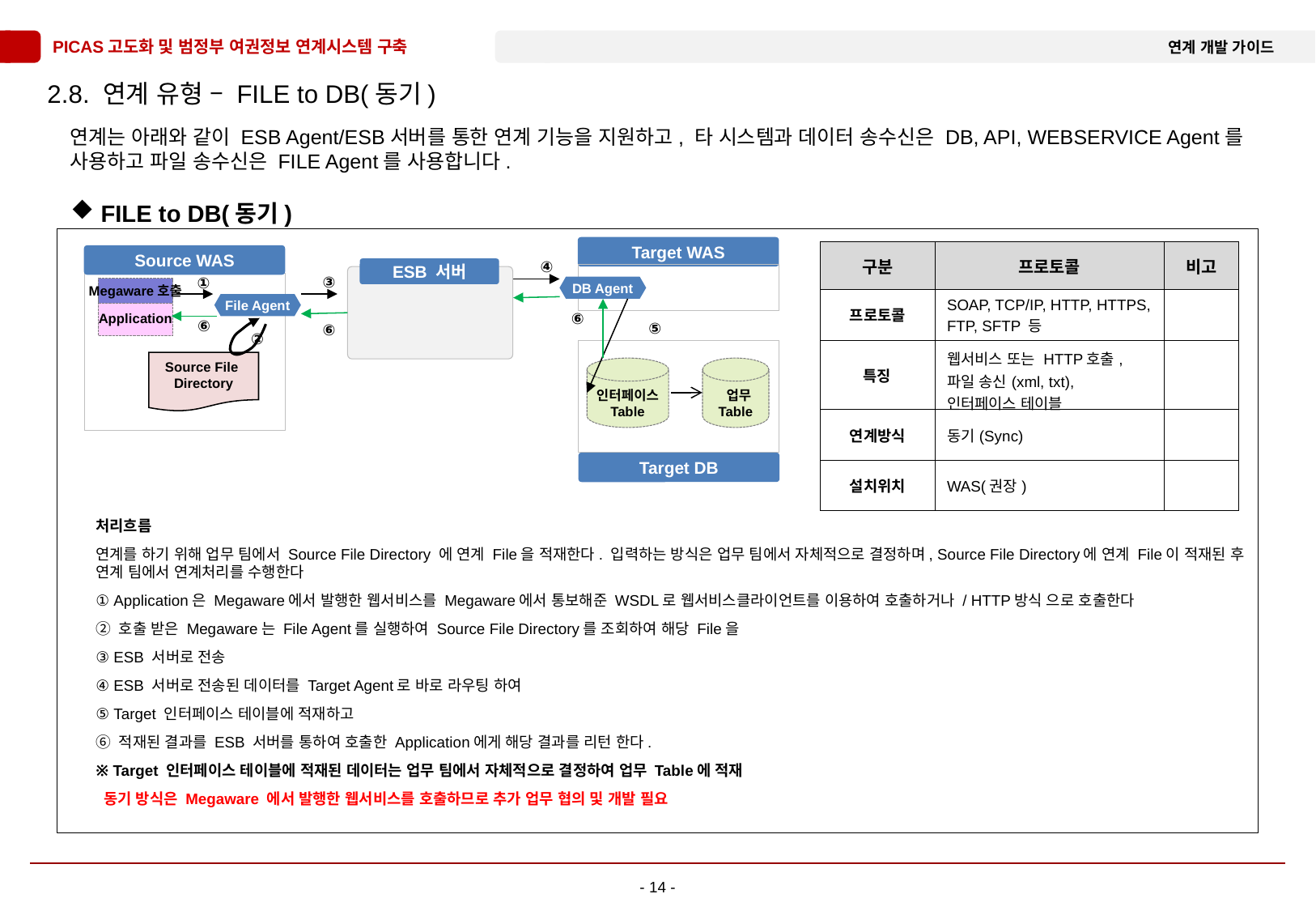

# 2.8. 연계 유형 – FILE to DB(동기)
연계는 아래와 같이 ESB Agent/ESB서버를 통한 연계 기능을 지원하고, 타 시스템과 데이터 송수신은 DB, API, WEBSERVICE Agent를 사용하고 파일 송수신은 FILE Agent를 사용합니다.
 FILE to DB(동기)

Target WAS
Source WAS
④
ESB 서버

③
①

DB Agent
Megaware호출

Application
File Agent
⑥
⑥
⑤
⑥
②

Source File
Directory
인터페이스
Table
 업무
Table
Target DB
| 구분 | 프로토콜 | 비고 |
| --- | --- | --- |
| 프로토콜 | SOAP, TCP/IP, HTTP, HTTPS, FTP, SFTP 등 |  |
| 특징 | 웹서비스 또는 HTTP호출, 파일 송신(xml, txt), 인터페이스 테이블 |  |
| 연계방식 | 동기(Sync) |  |
| 설치위치 | WAS(권장) |  |
처리흐름
연계를 하기 위해 업무 팀에서 Source File Directory 에 연계 File을 적재한다. 입력하는 방식은 업무 팀에서 자체적으로 결정하며, Source File Directory에 연계 File이 적재된 후 연계 팀에서 연계처리를 수행한다
① Application은 Megaware에서 발행한 웹서비스를 Megaware에서 통보해준 WSDL로 웹서비스클라이언트를 이용하여 호출하거나 / HTTP방식 으로 호출한다
② 호출 받은 Megaware는 File Agent를 실행하여 Source File Directory를 조회하여 해당 File을
③ ESB 서버로 전송
④ ESB 서버로 전송된 데이터를 Target Agent로 바로 라우팅 하여
⑤ Target 인터페이스 테이블에 적재하고
⑥ 적재된 결과를 ESB 서버를 통하여 호출한 Application에게 해당 결과를 리턴 한다.
※ Target 인터페이스 테이블에 적재된 데이터는 업무 팀에서 자체적으로 결정하여 업무 Table에 적재
 동기 방식은 Megaware 에서 발행한 웹서비스를 호출하므로 추가 업무 협의 및 개발 필요